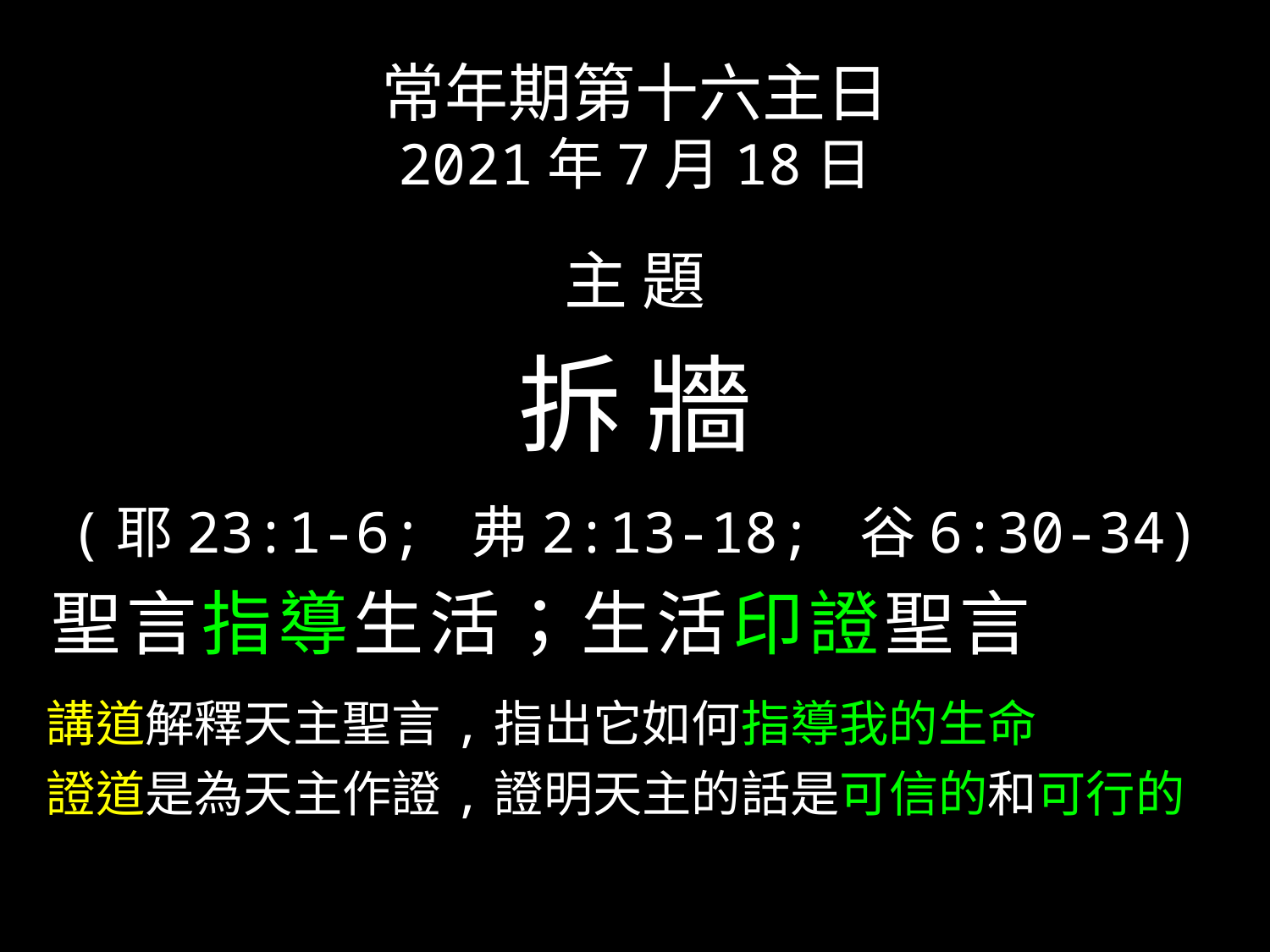

常年期第十六主日
2021年7月18日

主 題
拆 牆
(耶23:1-6; 弗2:13-18; 谷6:30-34)
 聖言指導生活；生活印證聖言
  講道解釋天主聖言,指出它如何指導我的生命
  證道是為天主作證,證明天主的話是可信的和可行的